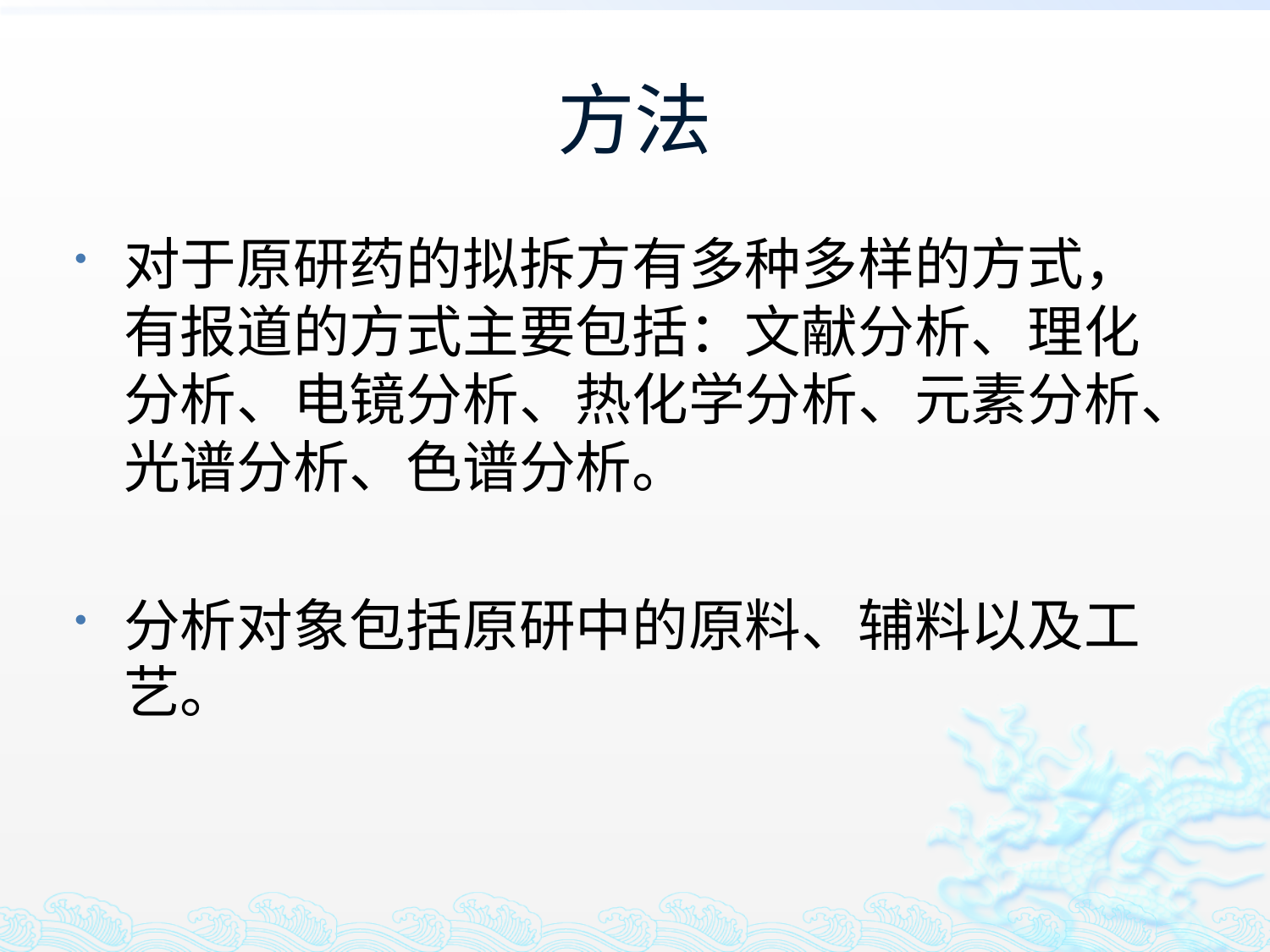

# 方法
对于原研药的拟拆方有多种多样的方式，有报道的方式主要包括：文献分析、理化分析、电镜分析、热化学分析、元素分析、光谱分析、色谱分析。

分析对象包括原研中的原料、辅料以及工艺。